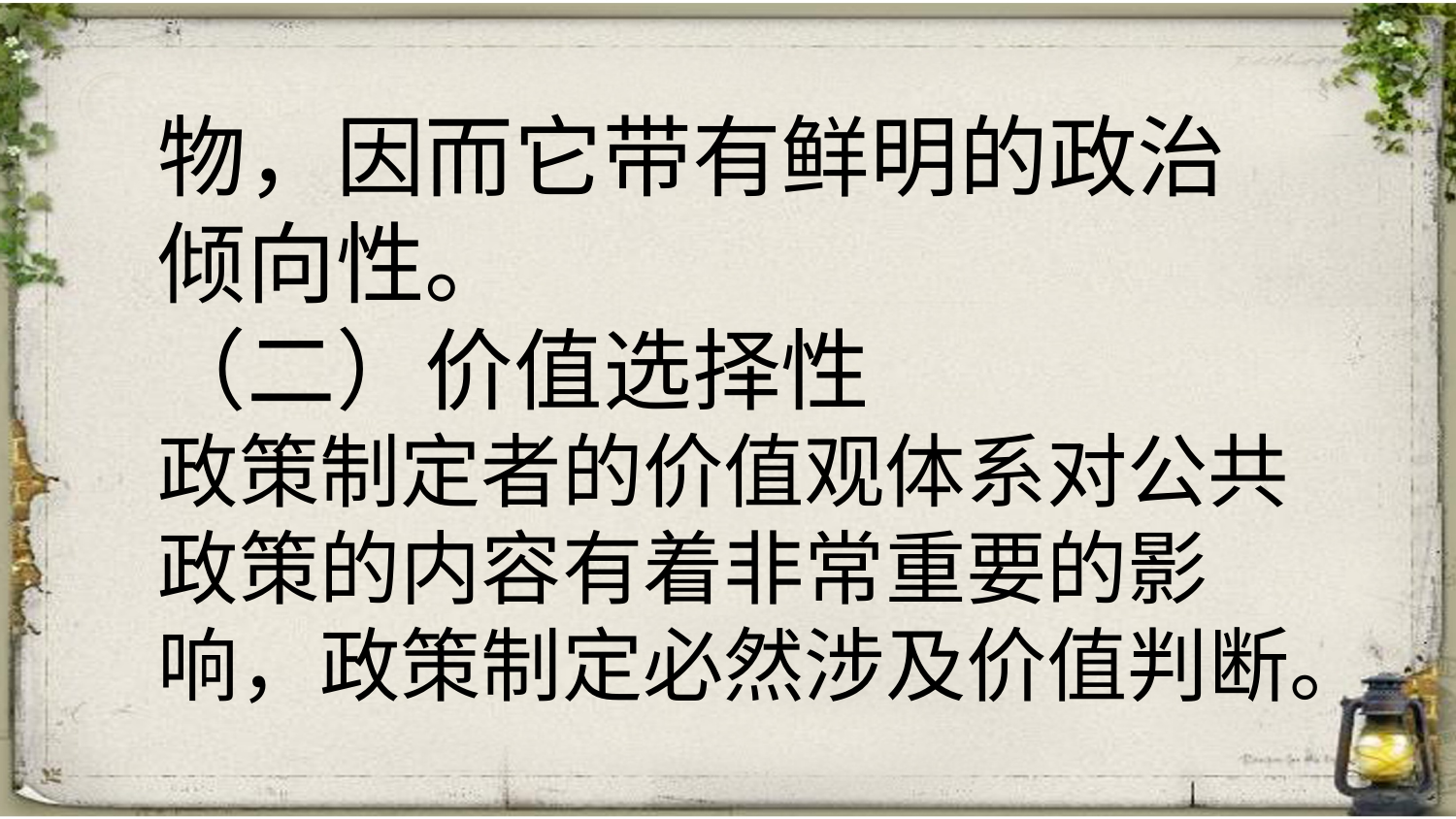

物，因而它带有鲜明的政治倾向性。
（二）价值选择性
政策制定者的价值观体系对公共政策的内容有着非常重要的影 响，政策制定必然涉及价值判断。